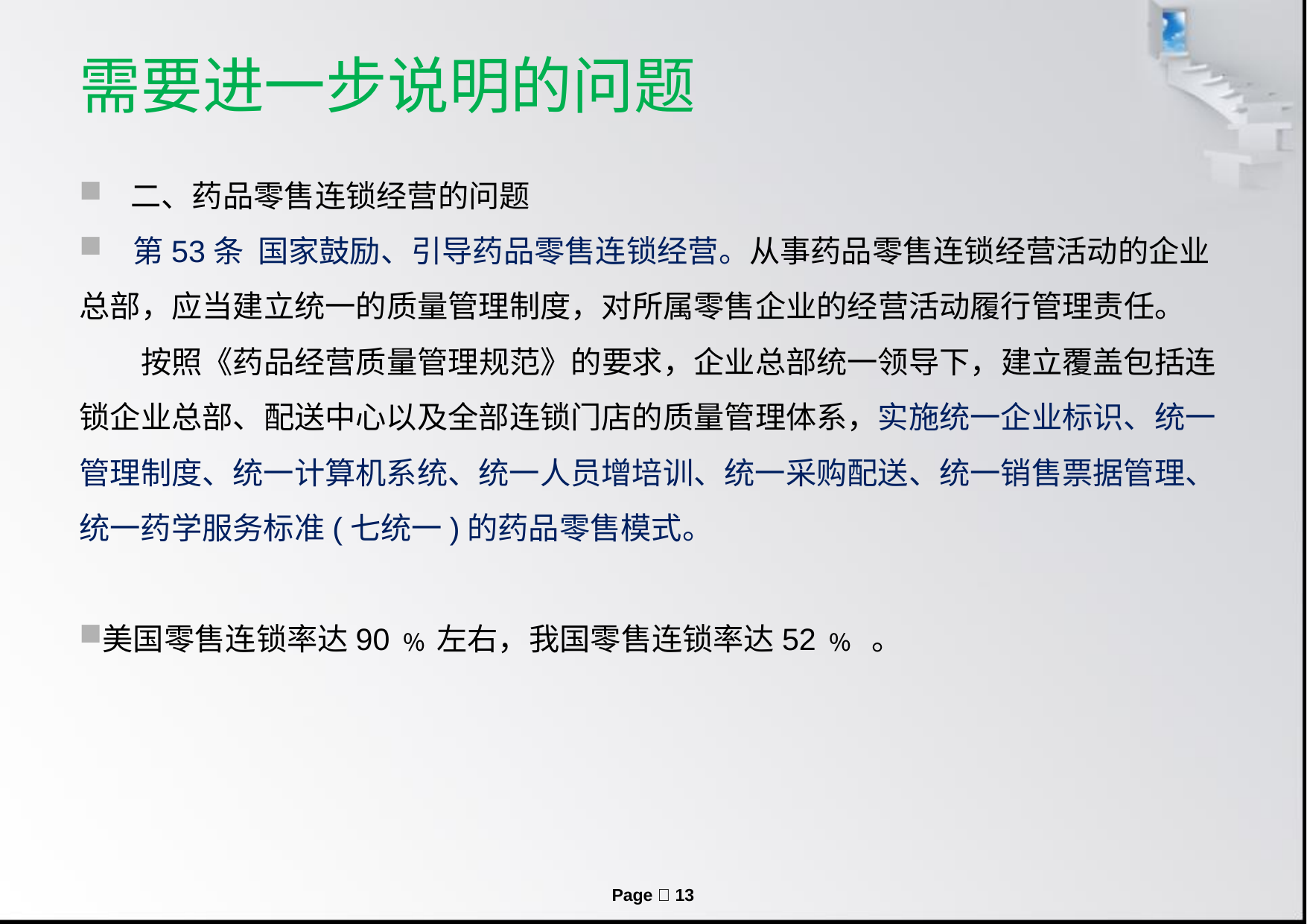

# 需要进一步说明的问题
   二、药品零售连锁经营的问题
　第53条  国家鼓励、引导药品零售连锁经营。从事药品零售连锁经营活动的企业总部，应当建立统一的质量管理制度，对所属零售企业的经营活动履行管理责任。
　　按照《药品经营质量管理规范》的要求，企业总部统一领导下，建立覆盖包括连锁企业总部、配送中心以及全部连锁门店的质量管理体系，实施统一企业标识、统一管理制度、统一计算机系统、统一人员增培训、统一采购配送、统一销售票据管理、统一药学服务标准(七统一)的药品零售模式。

美国零售连锁率达90 ﹪左右，我国零售连锁率达52 ﹪ 。